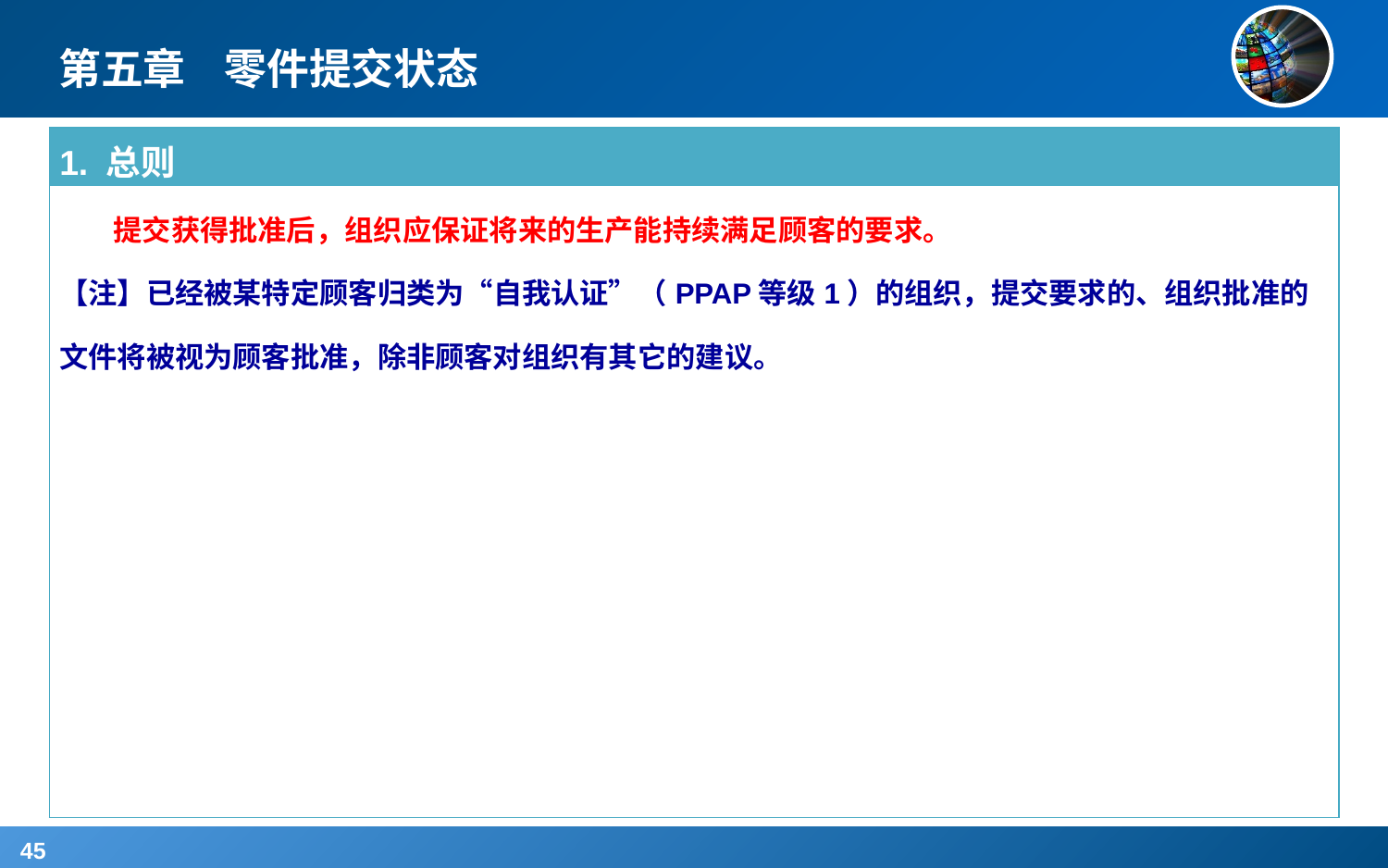

# 第五章    零件提交状态
| 1. 总则 |
| --- |
| 提交获得批准后，组织应保证将来的生产能持续满足顾客的要求。 【注】已经被某特定顾客归类为“自我认证”（PPAP等级1）的组织，提交要求的、组织批准的文件将被视为顾客批准，除非顾客对组织有其它的建议。 |